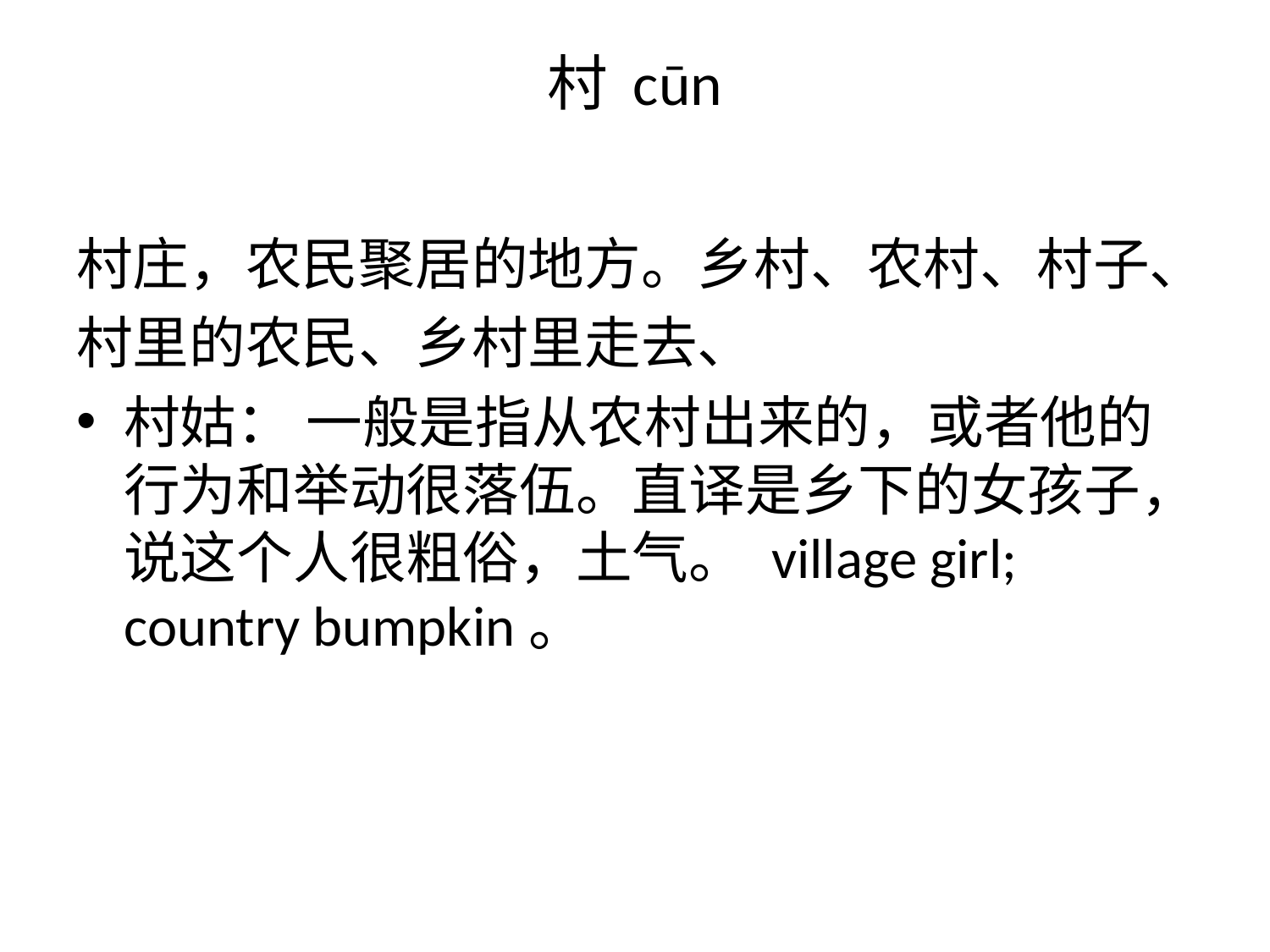

# 村 cūn
村庄，农民聚居的地方。乡村、农村、村子、
村里的农民、乡村里走去、
村姑： 一般是指从农村出来的，或者他的行为和举动很落伍。直译是乡下的女孩子，说这个人很粗俗，土气。 village girl; country bumpkin。